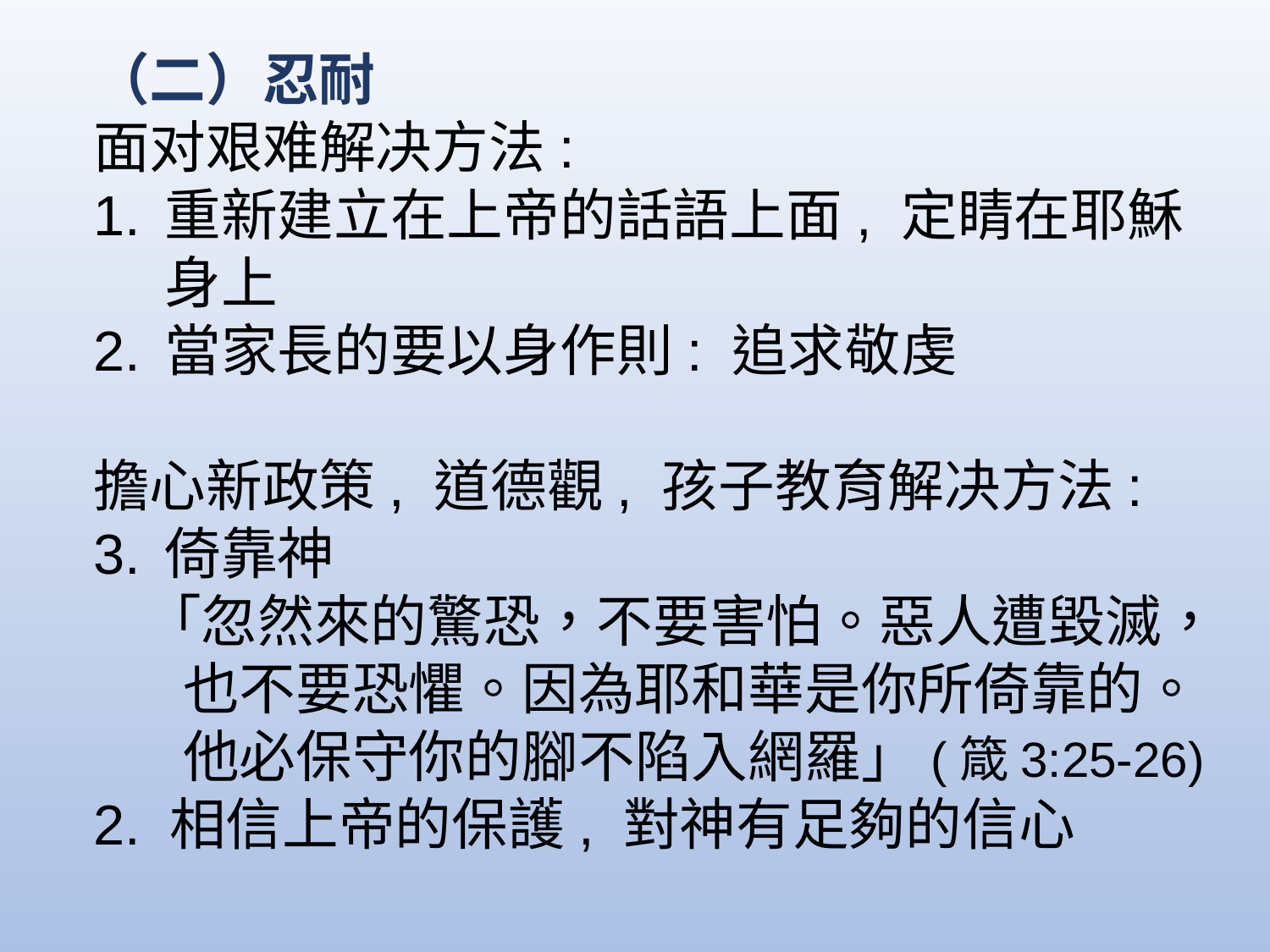

（二）忍耐
面对艰难解决方法:
重新建立在上帝的話語上面, 定睛在耶穌身上
當家長的要以身作則: 追求敬虔

擔心新政策, 道德觀, 孩子教育解决方法:
倚靠神
   「忽然來的驚恐，不要害怕。惡人遭毀滅，
      也不要恐懼。因為耶和華是你所倚靠的。
      他必保守你的腳不陷入網羅」(箴3:25-26)
2. 相信上帝的保護, 對神有足夠的信心